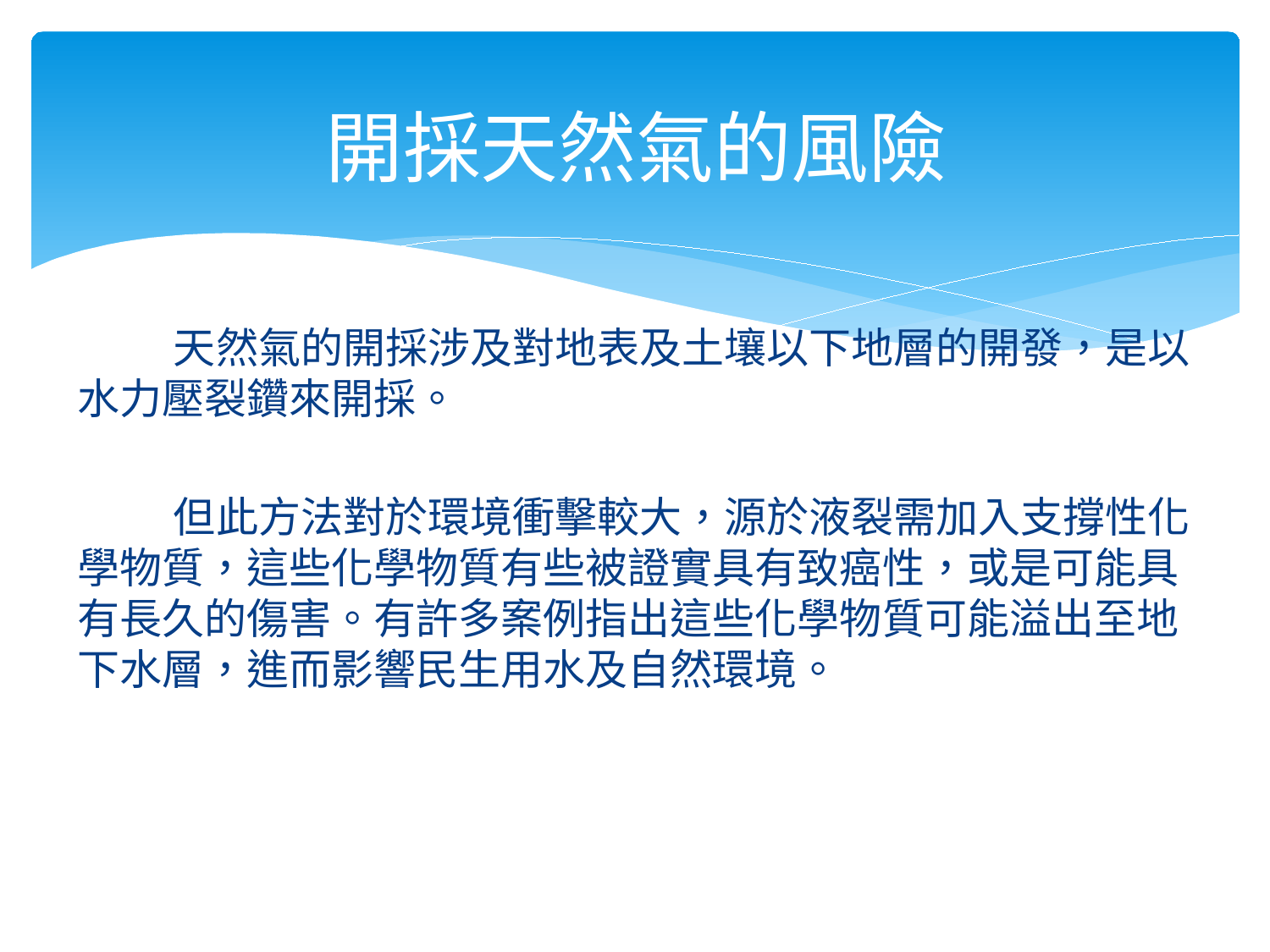

# 開採天然氣的風險

         天然氣的開採涉及對地表及土壤以下地層的開發，是以水力壓裂鑽來開採。

         但此方法對於環境衝擊較大，源於液裂需加入支撐性化學物質，這些化學物質有些被證實具有致癌性，或是可能具有長久的傷害。有許多案例指出這些化學物質可能溢出至地下水層，進而影響民生用水及自然環境。